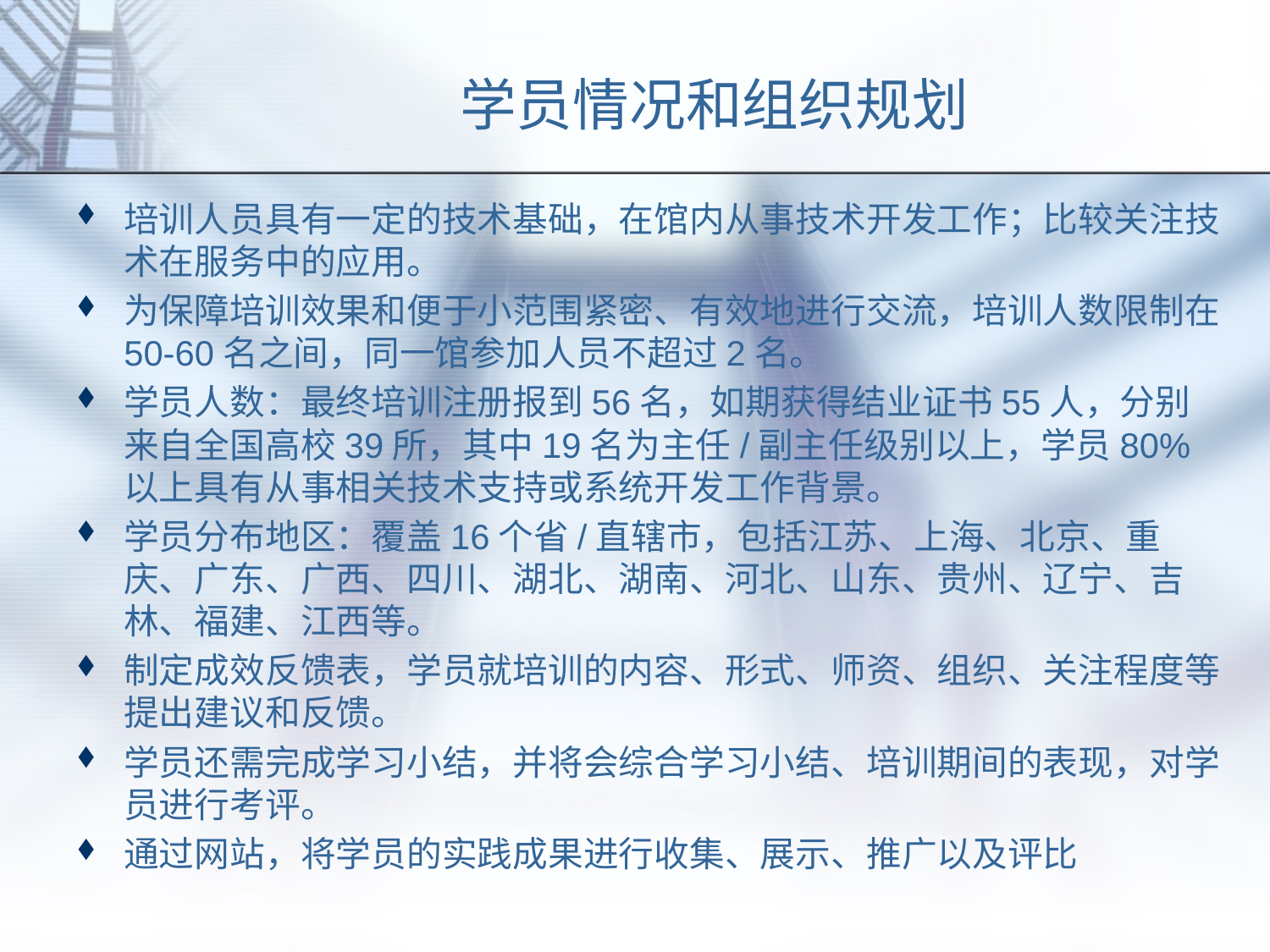

# 学员情况和组织规划
培训人员具有一定的技术基础，在馆内从事技术开发工作；比较关注技术在服务中的应用。
为保障培训效果和便于小范围紧密、有效地进行交流，培训人数限制在50-60名之间，同一馆参加人员不超过2名。
学员人数：最终培训注册报到56名，如期获得结业证书55人，分别来自全国高校39所，其中19名为主任/副主任级别以上，学员80%以上具有从事相关技术支持或系统开发工作背景。
学员分布地区：覆盖16个省/直辖市，包括江苏、上海、北京、重庆、广东、广西、四川、湖北、湖南、河北、山东、贵州、辽宁、吉林、福建、江西等。
制定成效反馈表，学员就培训的内容、形式、师资、组织、关注程度等提出建议和反馈。
学员还需完成学习小结，并将会综合学习小结、培训期间的表现，对学员进行考评。
通过网站，将学员的实践成果进行收集、展示、推广以及评比